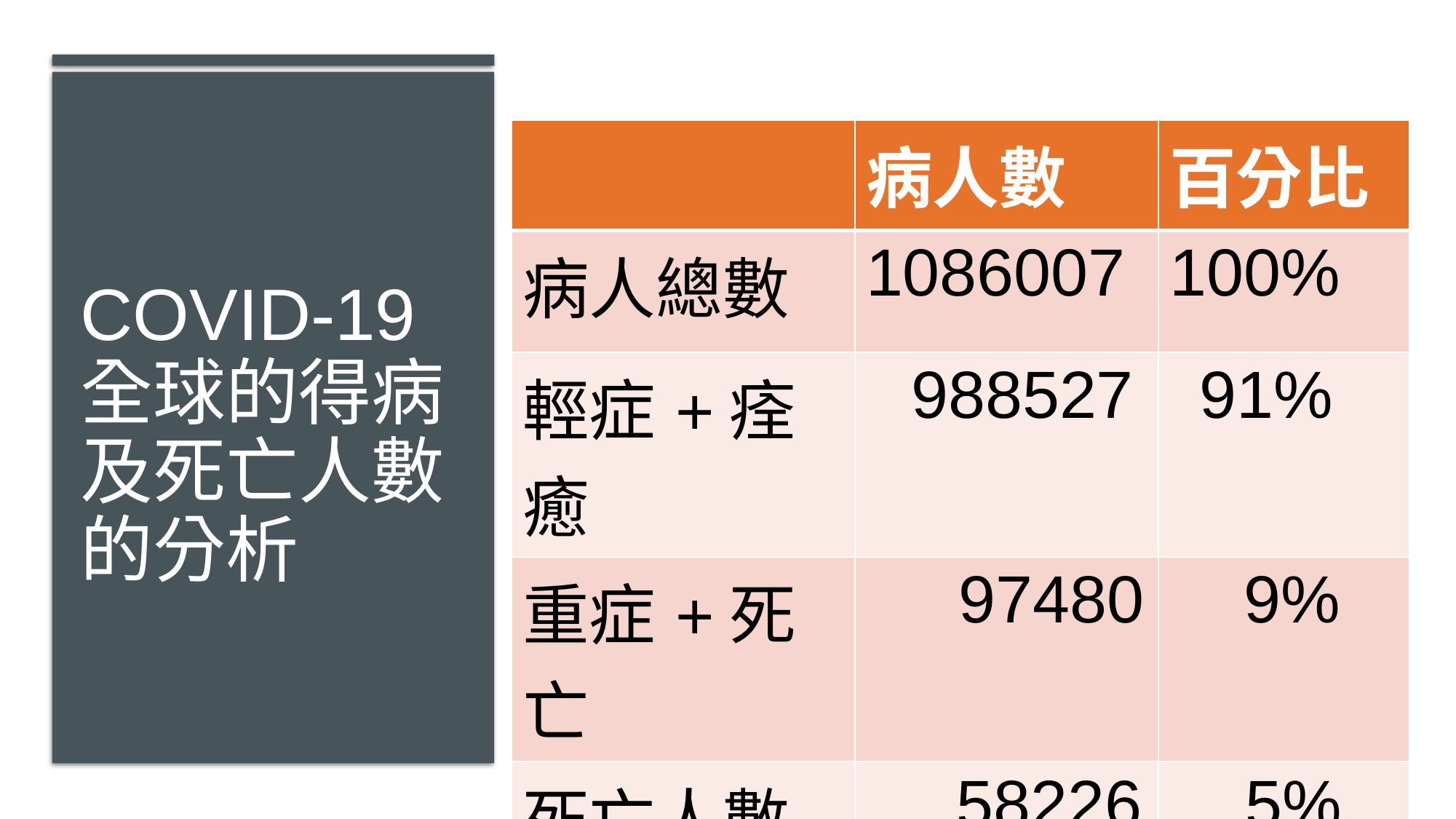

|  | 病人數 | 百分比 |
| --- | --- | --- |
| 病人總數 | 1086007 | 100% |
| 輕症+痊癒 | 988527 | 91% |
| 重症+死亡 | 97480 | 9% |
| 死亡人數 | 58226 | 5% |
# COVID-19 全球的得病及死亡人數的分析